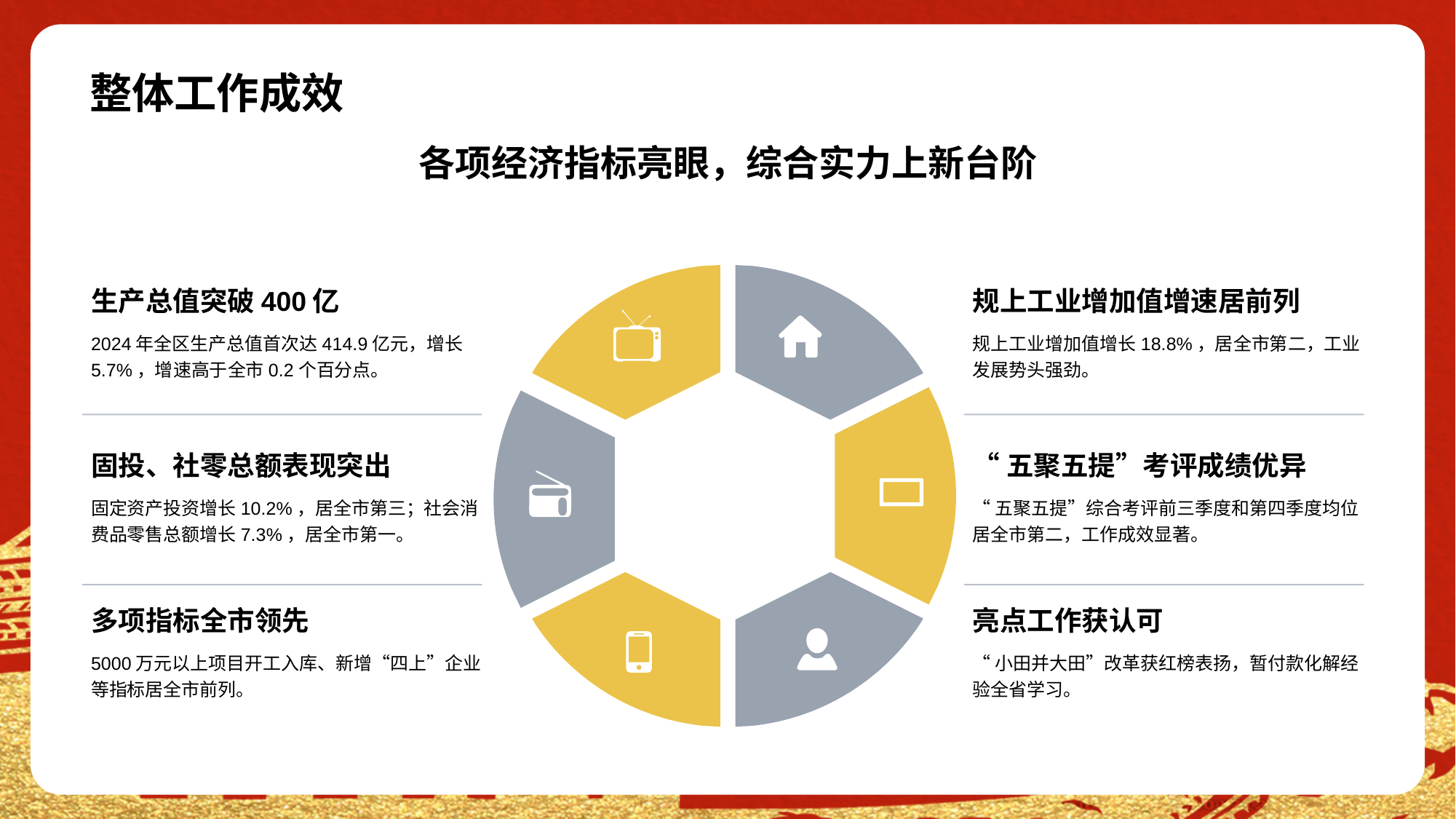

# 整体工作成效
各项经济指标亮眼，综合实力上新台阶

生产总值突破400亿

2024年全区生产总值首次达414.9亿元，增长5.7%，增速高于全市0.2个百分点。

规上工业增加值增速居前列

规上工业增加值增长18.8%，居全市第二，工业发展势头强劲。

“五聚五提”考评成绩优异

“五聚五提”综合考评前三季度和第四季度均位居全市第二，工作成效显著。

固投、社零总额表现突出

固定资产投资增长10.2%，居全市第三；社会消费品零售总额增长7.3%，居全市第一。

多项指标全市领先

5000万元以上项目开工入库、新增“四上”企业等指标居全市前列。

亮点工作获认可

“小田并大田”改革获红榜表扬，暂付款化解经验全省学习。